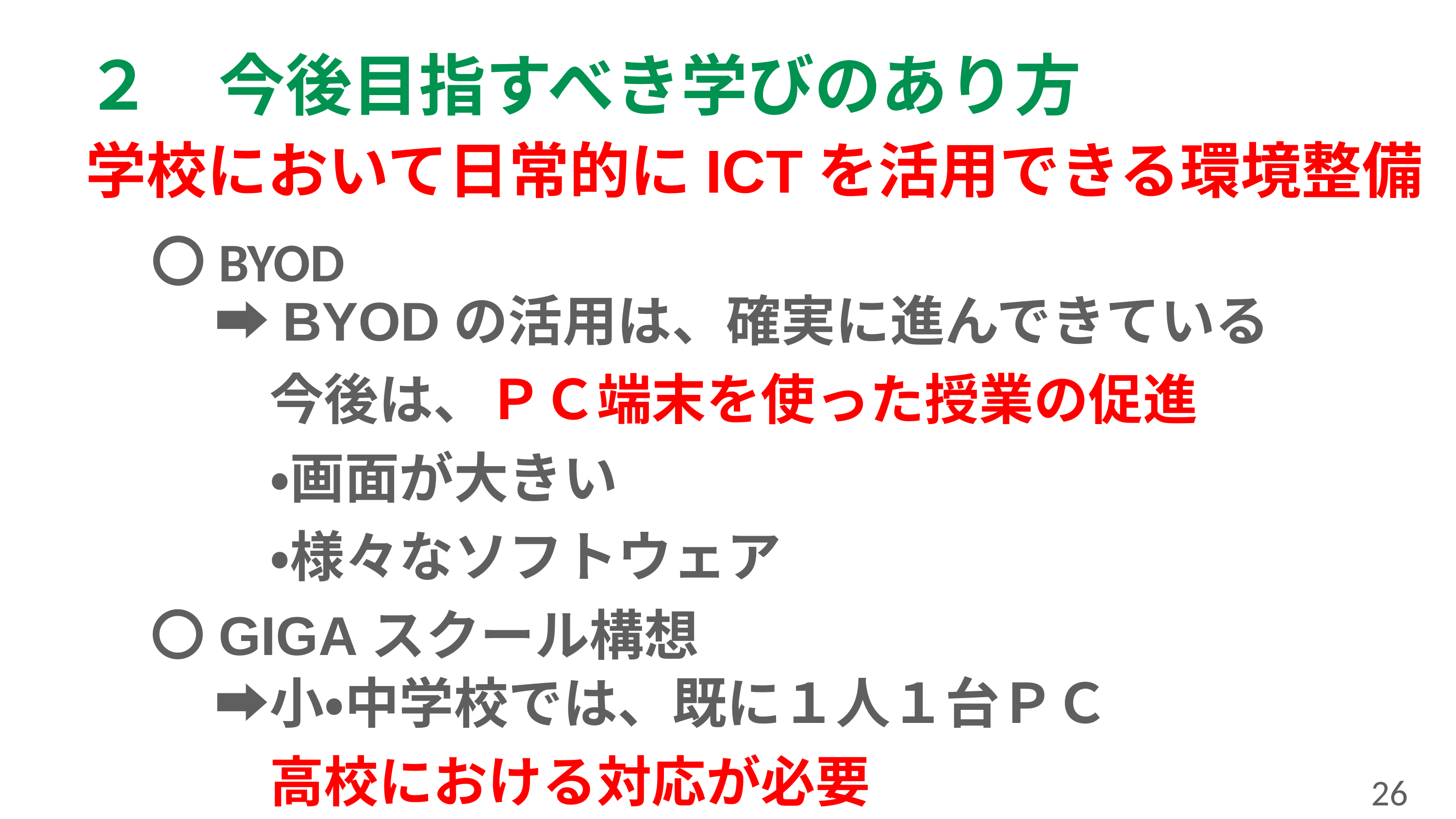

# ２　今後目指すべき学びのあり方
学校において日常的にICTを活用できる環境整備
〇BYOD
　➡BYODの活用は、確実に進んできている
　　今後は、ＰＣ端末を使った授業の促進
　　・画面が大きい
　　・様々なソフトウェア
〇GIGAスクール構想
　➡小・中学校では、既に１人１台ＰＣ
　　高校における対応が必要
26